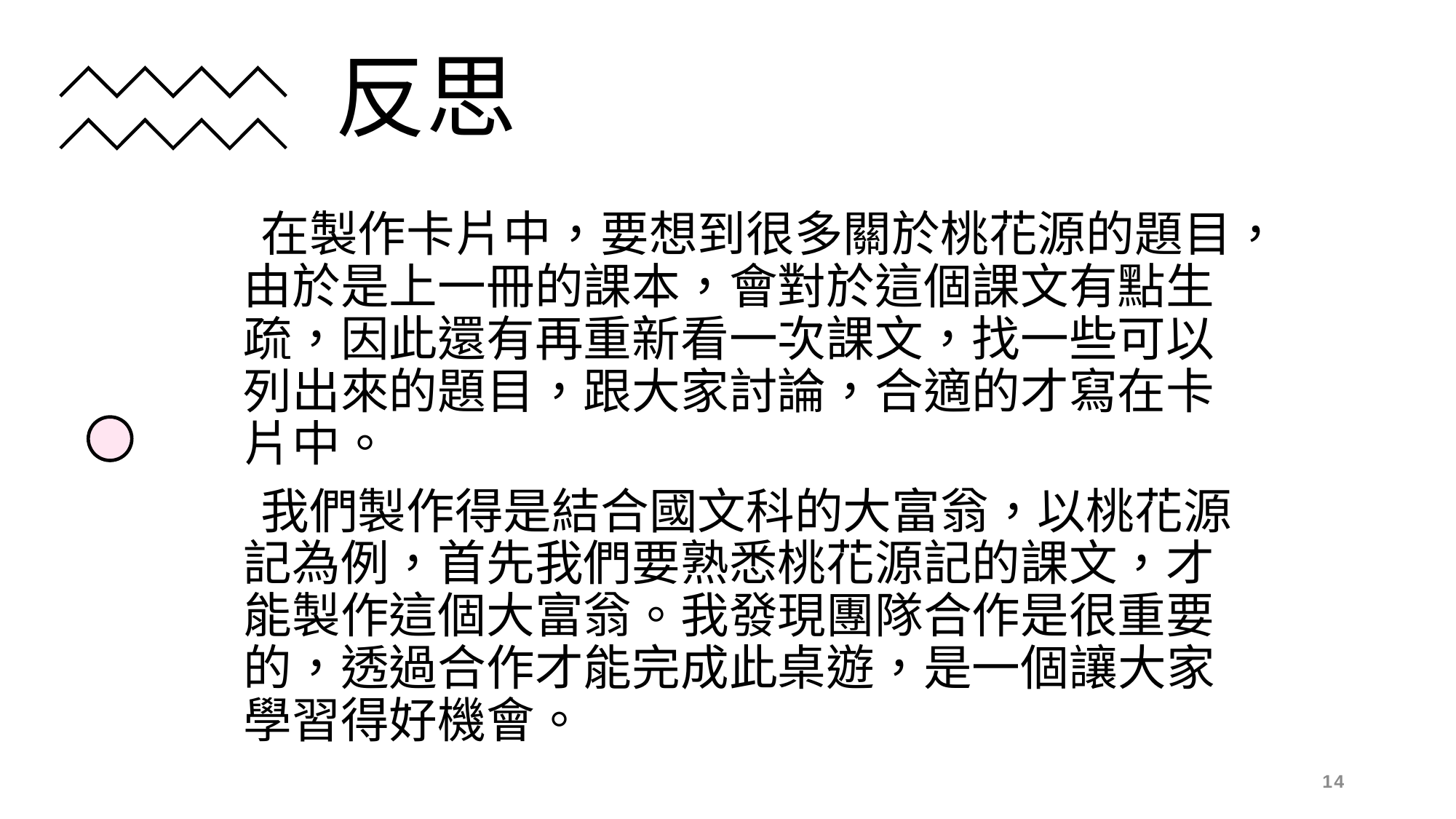

# 反思
   在製作卡片中，要想到很多關於桃花源的題目，由於是上一冊的課本，會對於這個課文有點生疏，因此還有再重新看一次課文，找一些可以列出來的題目，跟大家討論，合適的才寫在卡片中。
   我們製作得是結合國文科的大富翁，以桃花源記為例，首先我們要熟悉桃花源記的課文，才能製作這個大富翁。我發現團隊合作是很重要的，透過合作才能完成此桌遊，是一個讓大家學習得好機會。
14